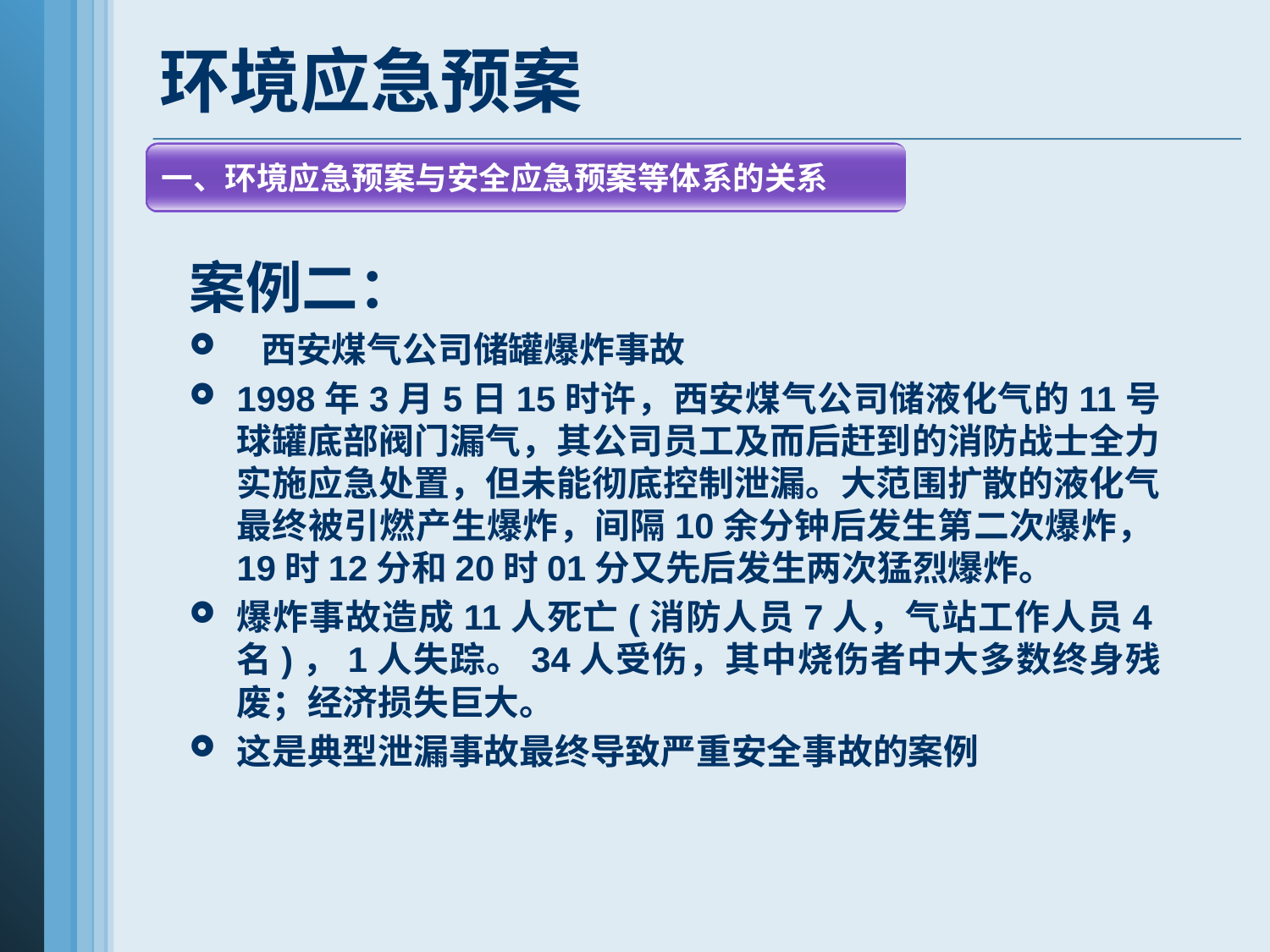

# 环境应急预案
一、环境应急预案与安全应急预案等体系的关系

案例二：
  西安煤气公司储罐爆炸事故
1998年3月5日15时许，西安煤气公司储液化气的11号球罐底部阀门漏气，其公司员工及而后赶到的消防战士全力实施应急处置，但未能彻底控制泄漏。大范围扩散的液化气最终被引燃产生爆炸，间隔10余分钟后发生第二次爆炸，19时12分和20时01分又先后发生两次猛烈爆炸。
爆炸事故造成11人死亡(消防人员7人，气站工作人员4名)，1人失踪。34人受伤，其中烧伤者中大多数终身残废；经济损失巨大。
这是典型泄漏事故最终导致严重安全事故的案例